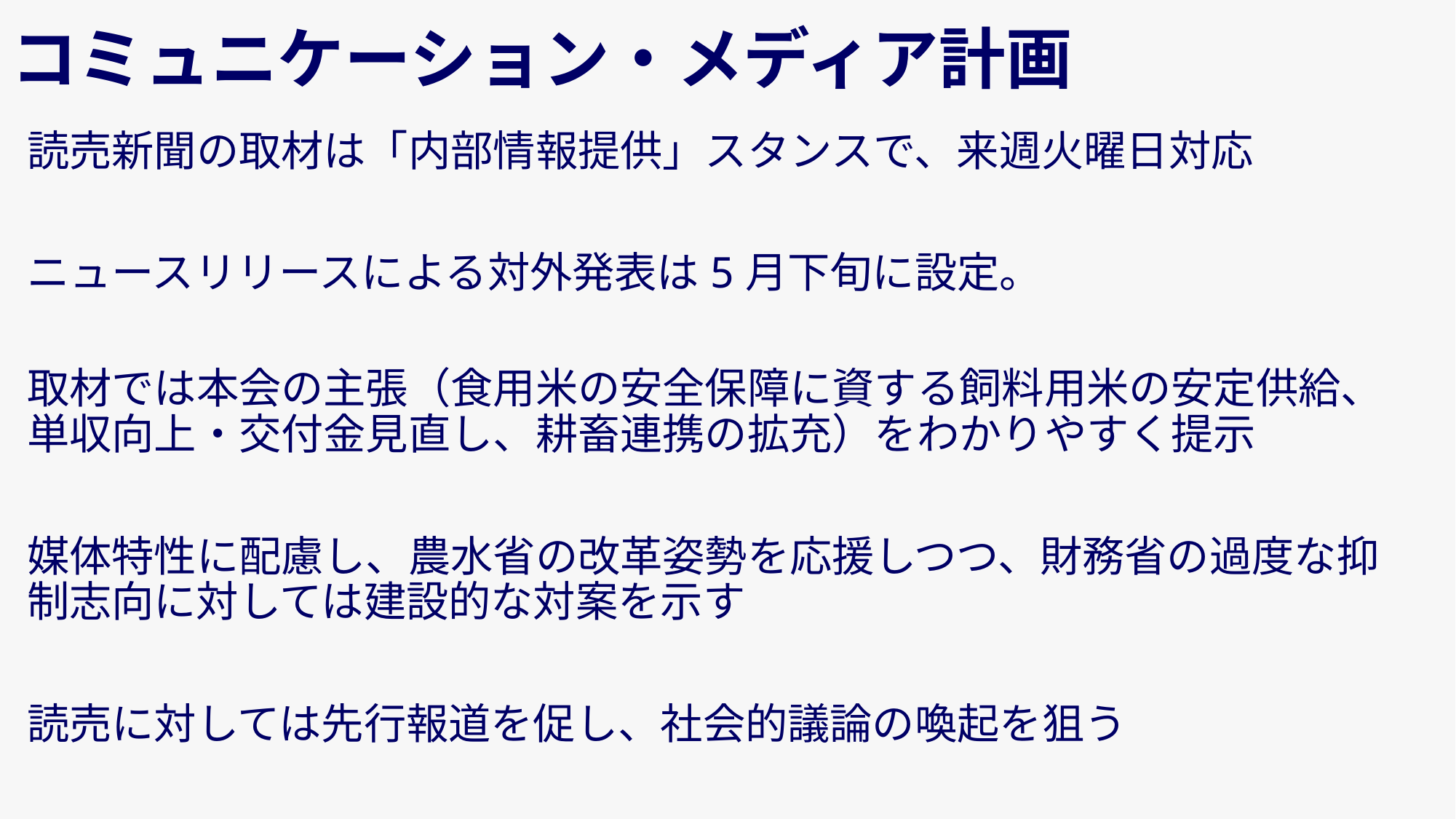

# コミュニケーション・メディア計画
読売新聞の取材は「内部情報提供」スタンスで、来週火曜日対応

ニュースリリースによる対外発表は5月下旬に設定。

取材では本会の主張（食用米の安全保障に資する飼料用米の安定供給、単収向上・交付金見直し、耕畜連携の拡充）をわかりやすく提示

媒体特性に配慮し、農水省の改革姿勢を応援しつつ、財務省の過度な抑制志向に対しては建設的な対案を示す

読売に対しては先行報道を促し、社会的議論の喚起を狙う